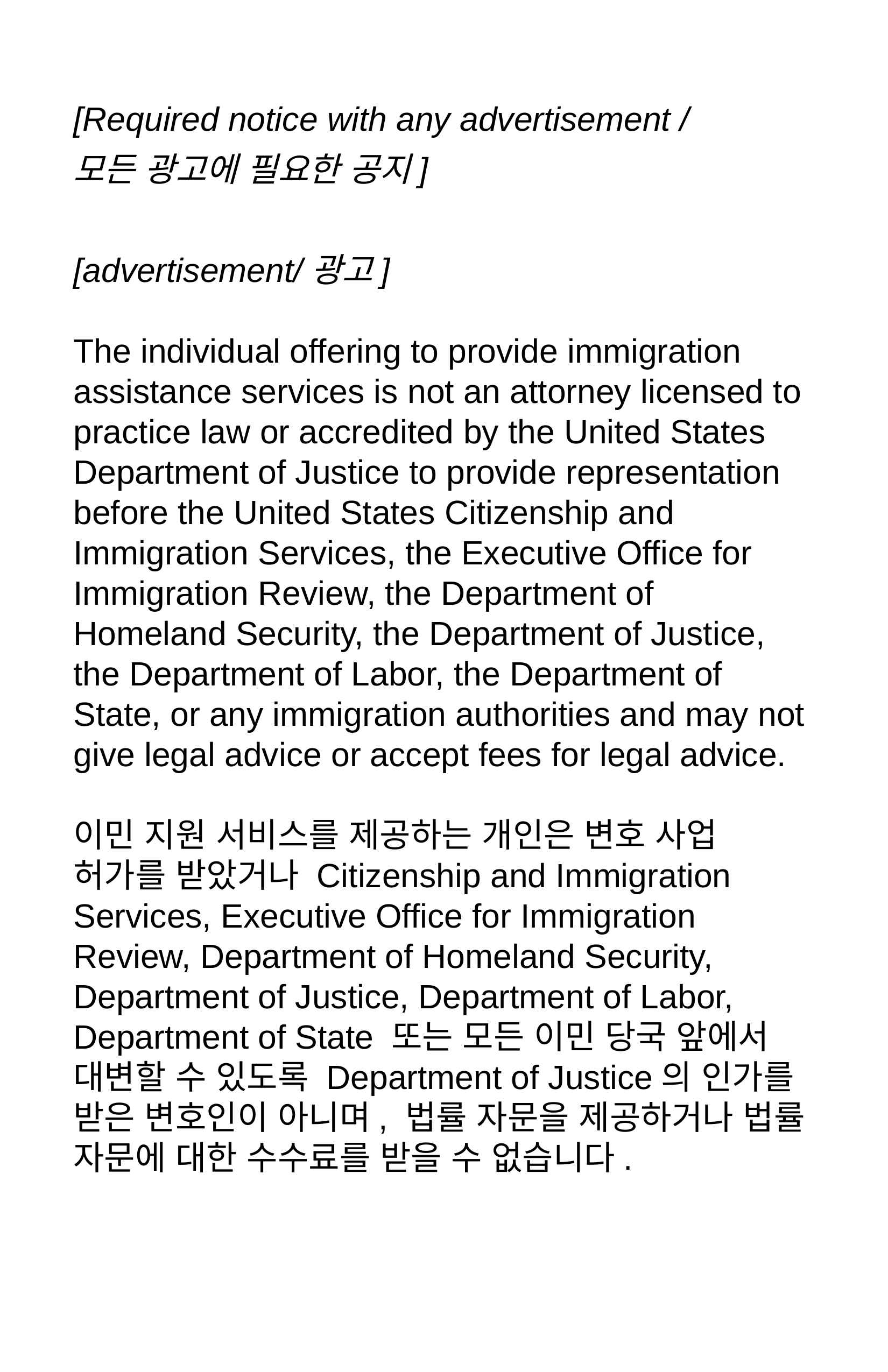

[Required notice with any advertisement /
모든 광고에 필요한 공지]

[advertisement/광고]

The individual offering to provide immigration assistance services is not an attorney licensed to practice law or accredited by the United States Department of Justice to provide representation before the United States Citizenship and Immigration Services, the Executive Office for Immigration Review, the Department of Homeland Security, the Department of Justice, the Department of Labor, the Department of State, or any immigration authorities and may not give legal advice or accept fees for legal advice.

이민 지원 서비스를 제공하는 개인은 변호 사업 허가를 받았거나 Citizenship and Immigration Services, Executive Office for Immigration Review, Department of Homeland Security, Department of Justice, Department of Labor, Department of State 또는 모든 이민 당국 앞에서 대변할 수 있도록 Department of Justice의 인가를 받은 변호인이 아니며, 법률 자문을 제공하거나 법률 자문에 대한 수수료를 받을 수 없습니다.